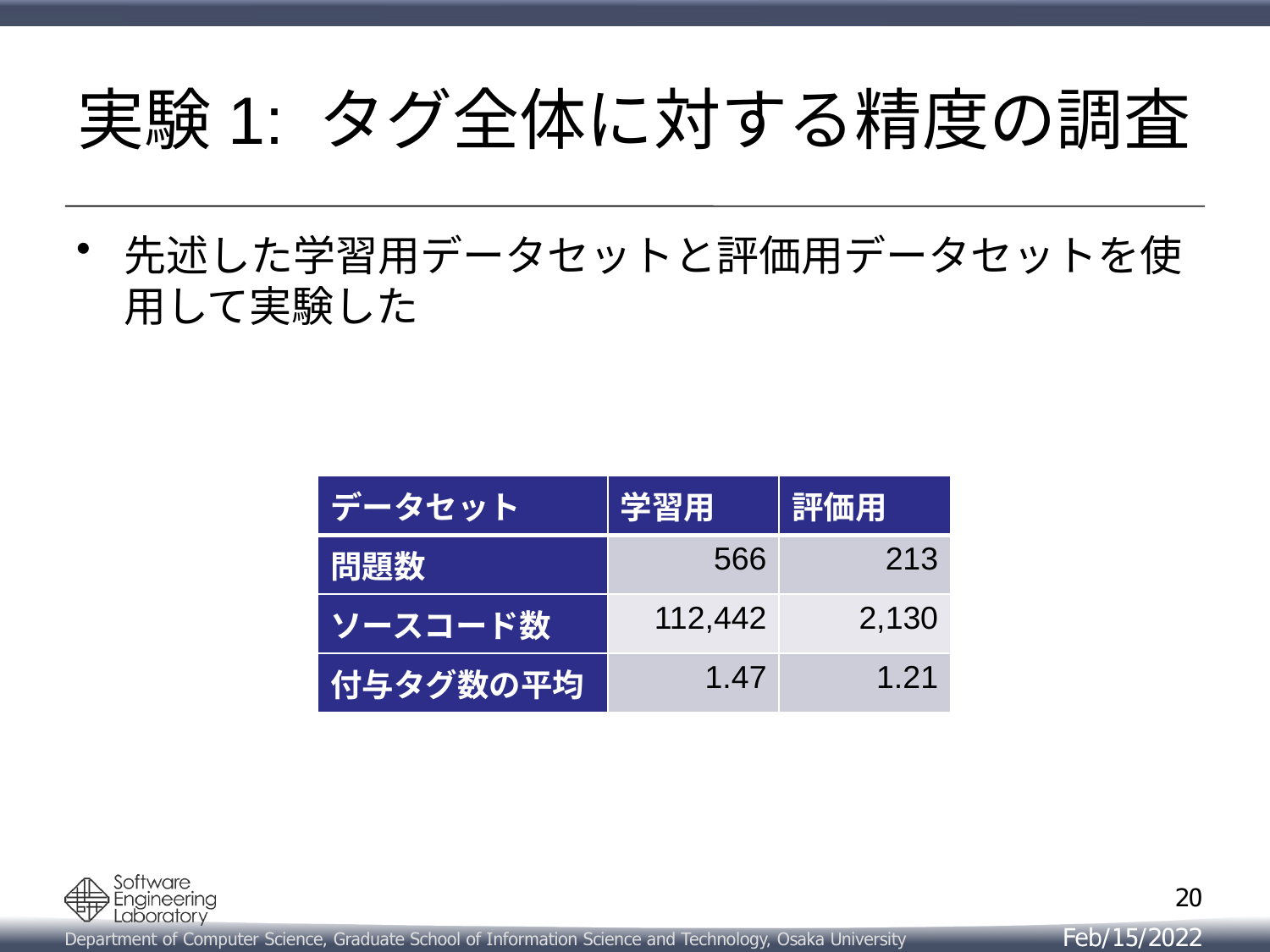

# 実験1: タグ全体に対する精度の調査
先述した学習用データセットと評価用データセットを使用して実験した
| データセット | 学習用 | 評価用 |
| --- | --- | --- |
| 問題数 | 566 | 213 |
| ソースコード数 | 112,442 | 2,130 |
| 付与タグ数の平均 | 1.47 | 1.21 |
20
Feb/15/2022